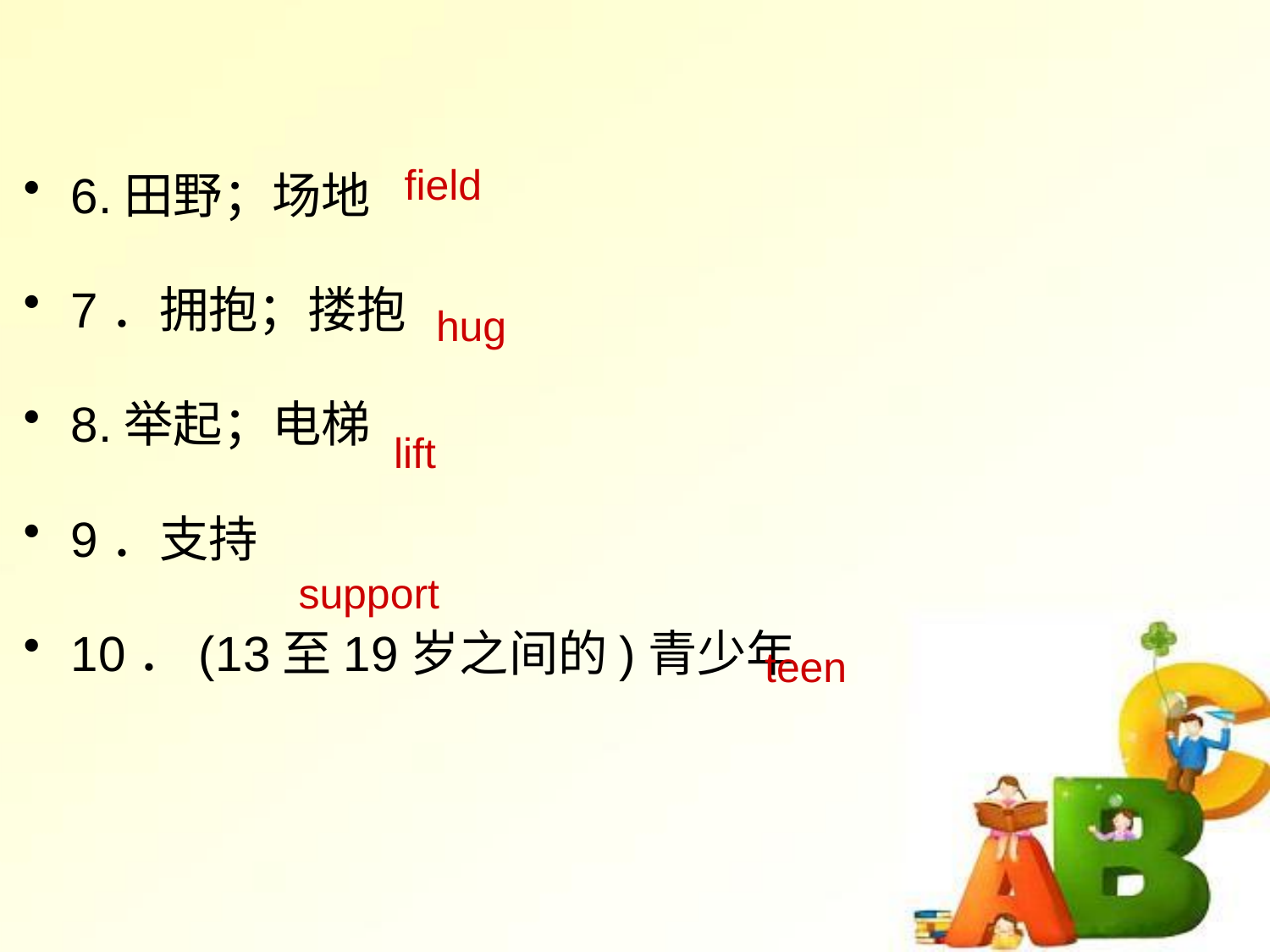

field
6.田野；场地

7．拥抱；搂抱

8.举起；电梯

9．支持

10．(13至19岁之间的)青少年
hug
lift
support
teen